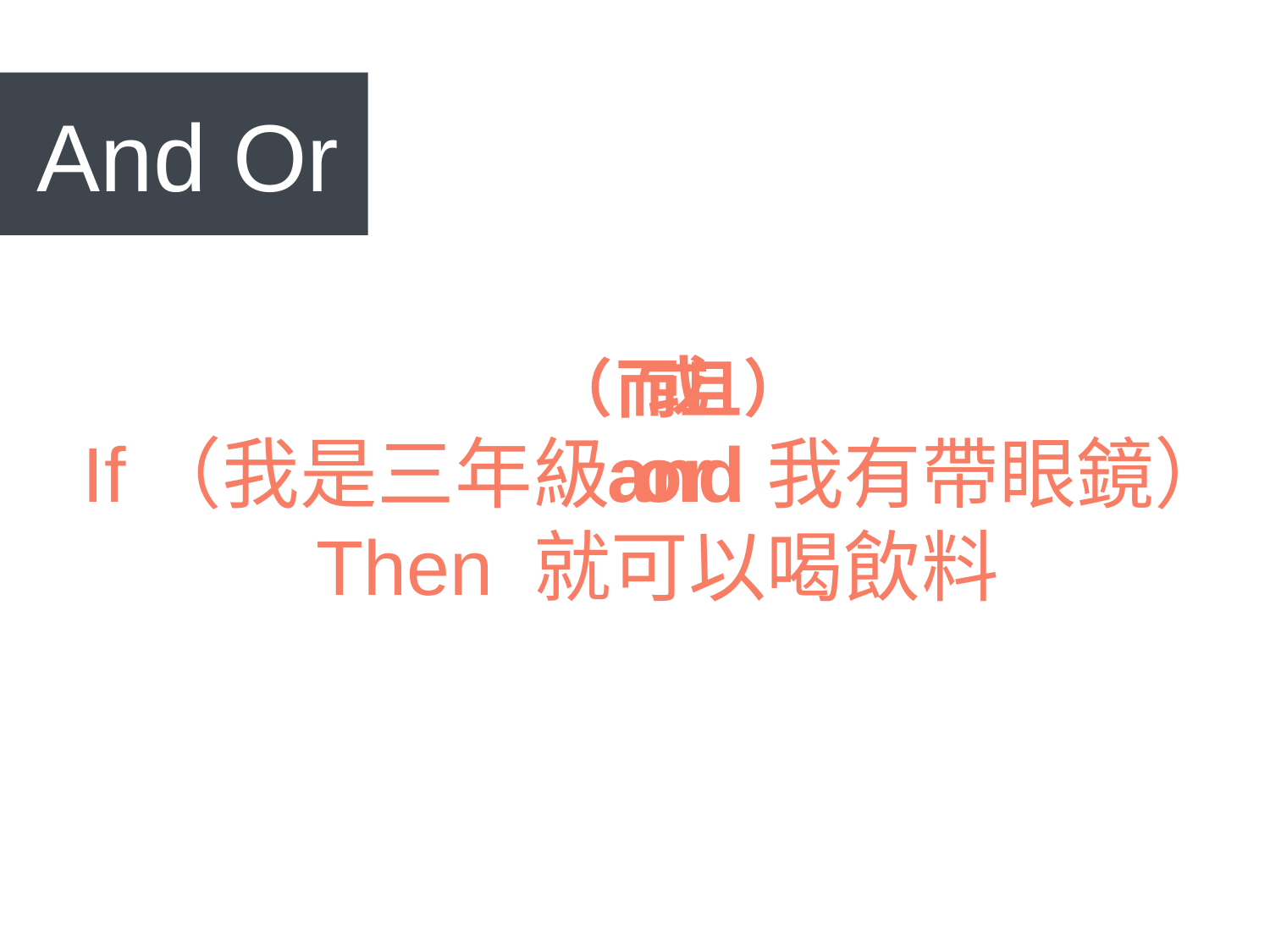

And Or
或
（         ）
而且
or
If（我是三年級         我有帶眼鏡）
Then 就可以喝飲料

and